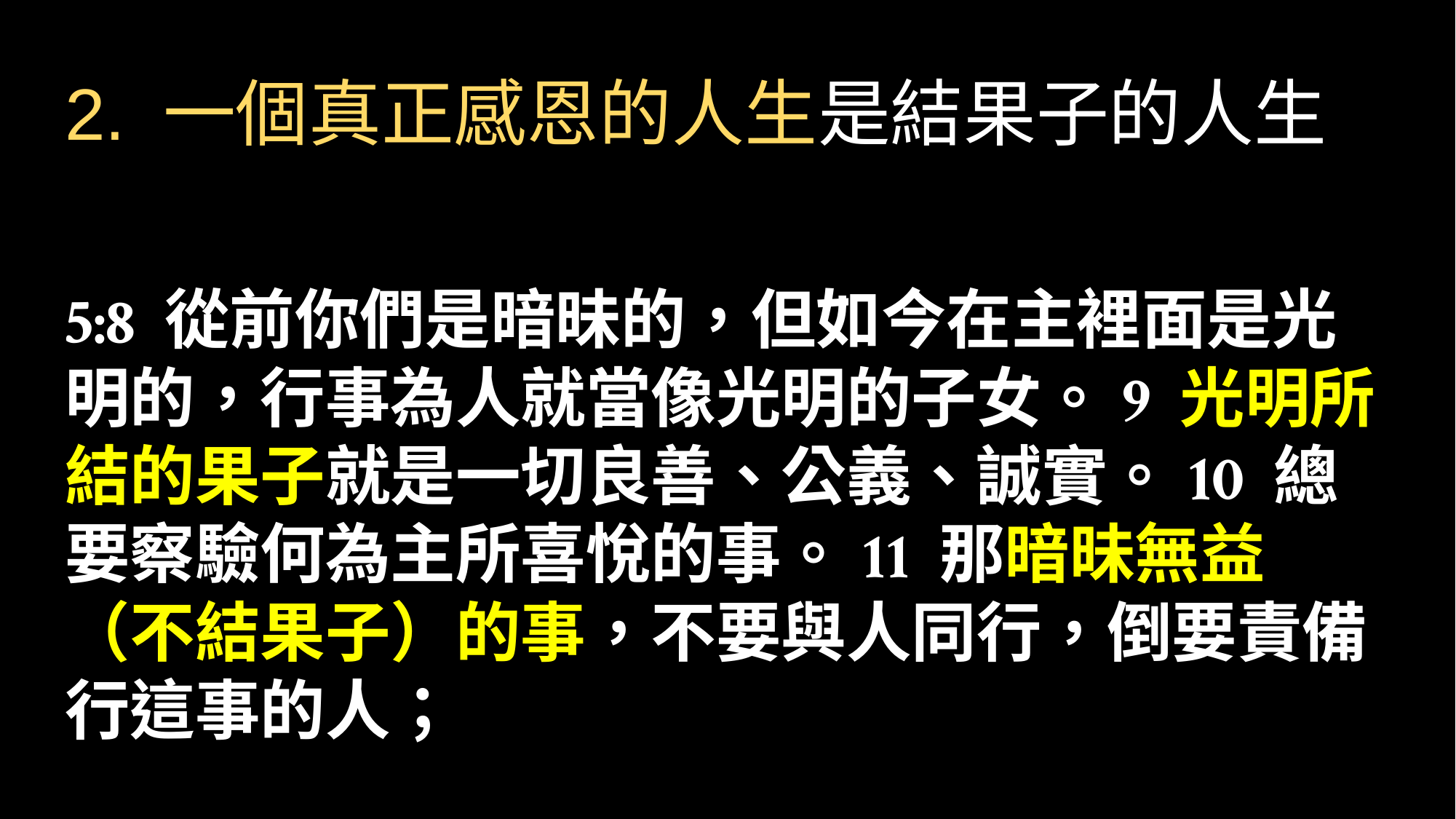

2. 一個真正感恩的人生是結果子的人生

5:8 從前你們是暗昧的，但如今在主裡面是光明的，行事為人就當像光明的子女。9 光明所結的果子就是一切良善、公義、誠實。10 總要察驗何為主所喜悅的事。11 那暗昧無益（不結果子）的事，不要與人同行，倒要責備行這事的人；